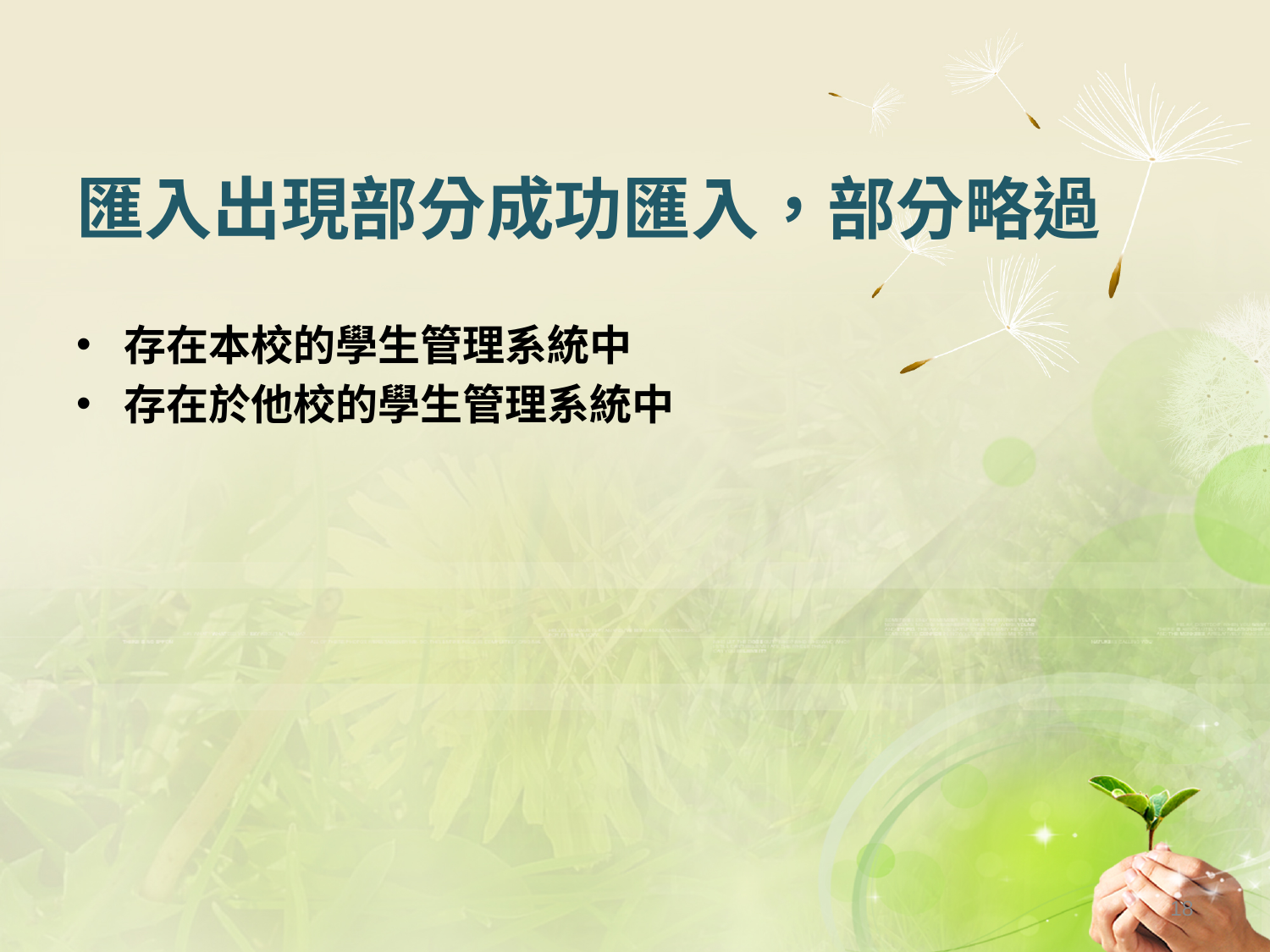

# 匯入出現部分成功匯入，部分略過
存在本校的學生管理系統中
存在於他校的學生管理系統中

18